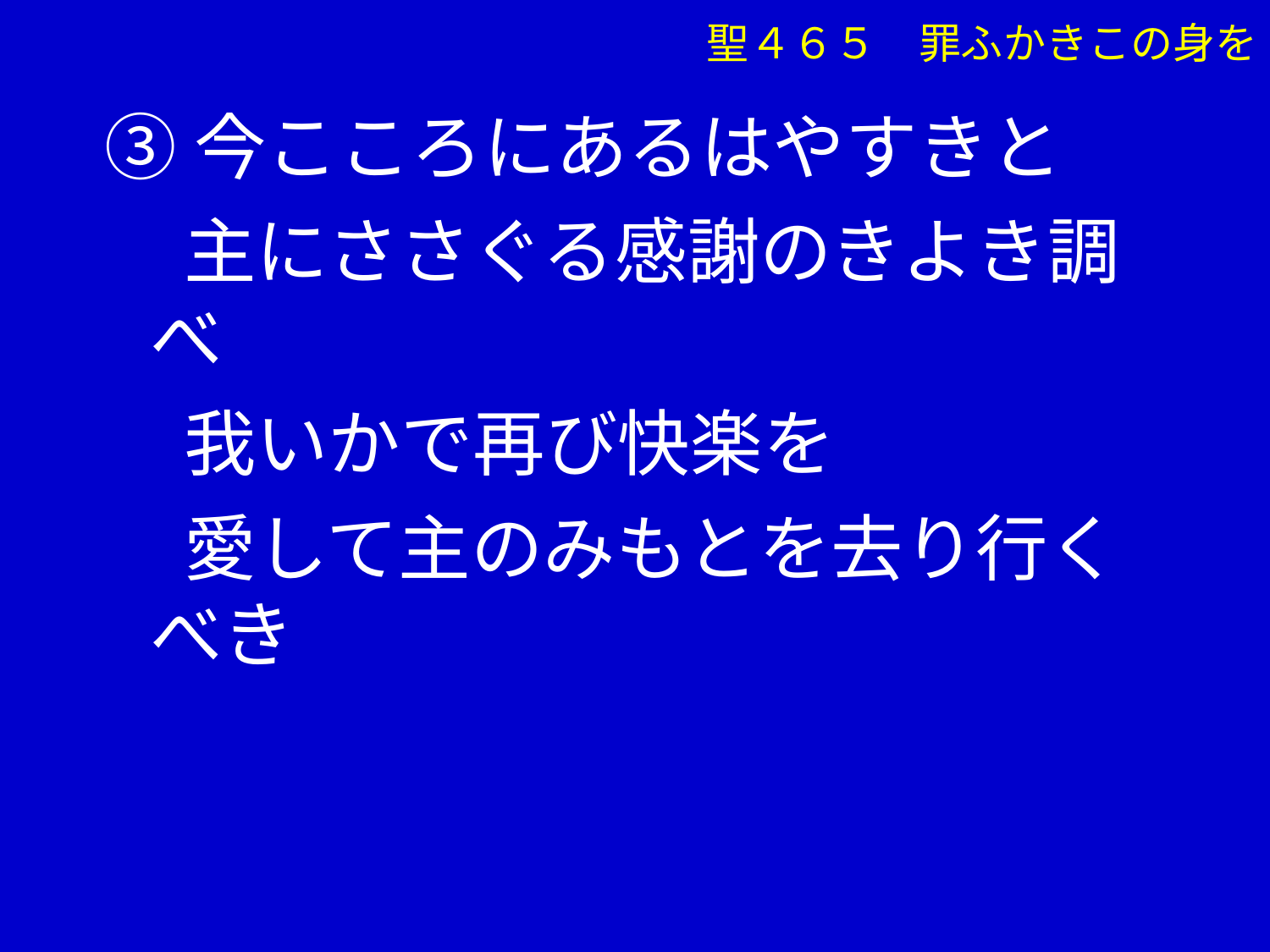

③今こころにあるはやすきと
	 主にささぐる感謝のきよき調べ
	 我いかで再び快楽を
	 愛して主のみもとを去り行くべき

聖４６５　罪ふかきこの身を